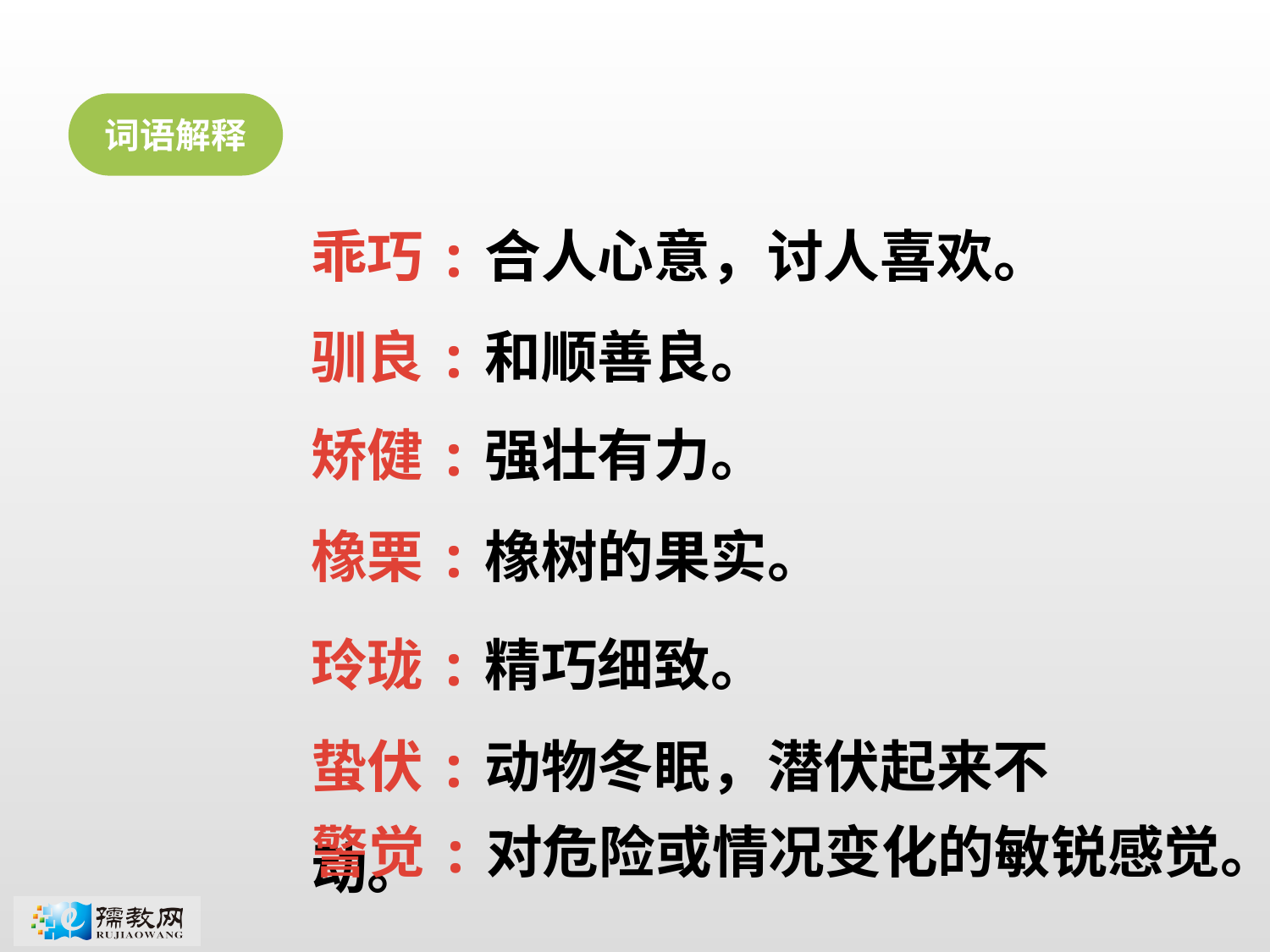

词语解释
乖巧:合人心意，讨人喜欢。
驯良:和顺善良。
矫健:强壮有力。
橡栗:橡树的果实。
玲珑:精巧细致。
蛰伏:动物冬眠，潜伏起来不动。
警觉:对危险或情况变化的敏锐感觉。